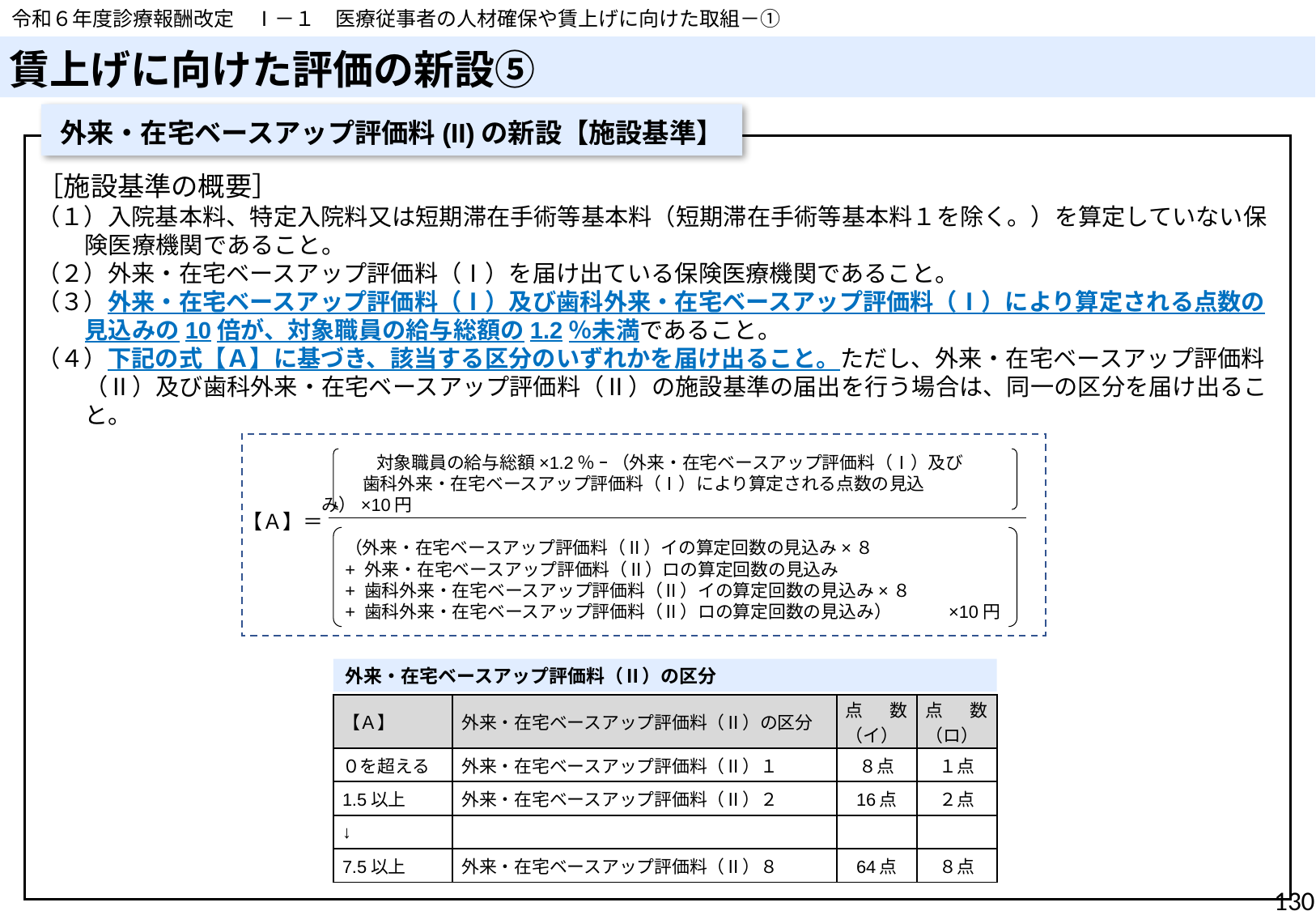

令和６年度診療報酬改定　Ⅰ－１　医療従事者の人材確保や賃上げに向けた取組－①

# 賃上げに向けた評価の新設⑤

外来・在宅ベースアップ評価料(II)の新設【施設基準】

［施設基準の概要］
（１）入院基本料、特定入院料又は短期滞在手術等基本料（短期滞在手術等基本料１を除く。）を算定していない保険医療機関であること。
（２）外来・在宅ベースアップ評価料（Ⅰ）を届け出ている保険医療機関であること。
（３）外来・在宅ベースアップ評価料（Ⅰ）及び歯科外来・在宅ベースアップ評価料（Ⅰ）により算定される点数の見込みの10倍が、対象職員の給与総額の1.2％未満であること。
（４）下記の式【Ａ】に基づき、該当する区分のいずれかを届け出ること。ただし、外来・在宅ベースアップ評価料（Ⅱ）及び歯科外来・在宅ベースアップ評価料（Ⅱ）の施設基準の届出を行う場合は、同一の区分を届け出ること。

対象職員の給与総額×1.2％ ｰ （外来・在宅ベースアップ評価料（Ⅰ）及び
歯科外来・在宅ベースアップ評価料（Ⅰ）により算定される点数の見込み）×10円

【Ａ】＝

（外来・在宅ベースアップ評価料（Ⅱ）イの算定回数の見込み×８
+ 外来・在宅ベースアップ評価料（Ⅱ）ロの算定回数の見込み
+ 歯科外来・在宅ベースアップ評価料（Ⅱ）イの算定回数の見込み×８
+ 歯科外来・在宅ベースアップ評価料（Ⅱ）ロの算定回数の見込み）　　　×10円
外来・在宅ベースアップ評価料（Ⅱ）の区分
| 【Ａ】 | 外来・在宅ベースアップ評価料（Ⅱ）の区分 | 点数（イ） | 点数（ロ） |
| --- | --- | --- | --- |
| ０を超える | 外来・在宅ベースアップ評価料（Ⅱ）１ | ８点 | １点 |
| 1.5以上 | 外来・在宅ベースアップ評価料（Ⅱ）２ | 16点 | ２点 |
| ↓ |  |  |  |
| 7.5以上 | 外来・在宅ベースアップ評価料（Ⅱ）８ | 64点 | ８点 |
130